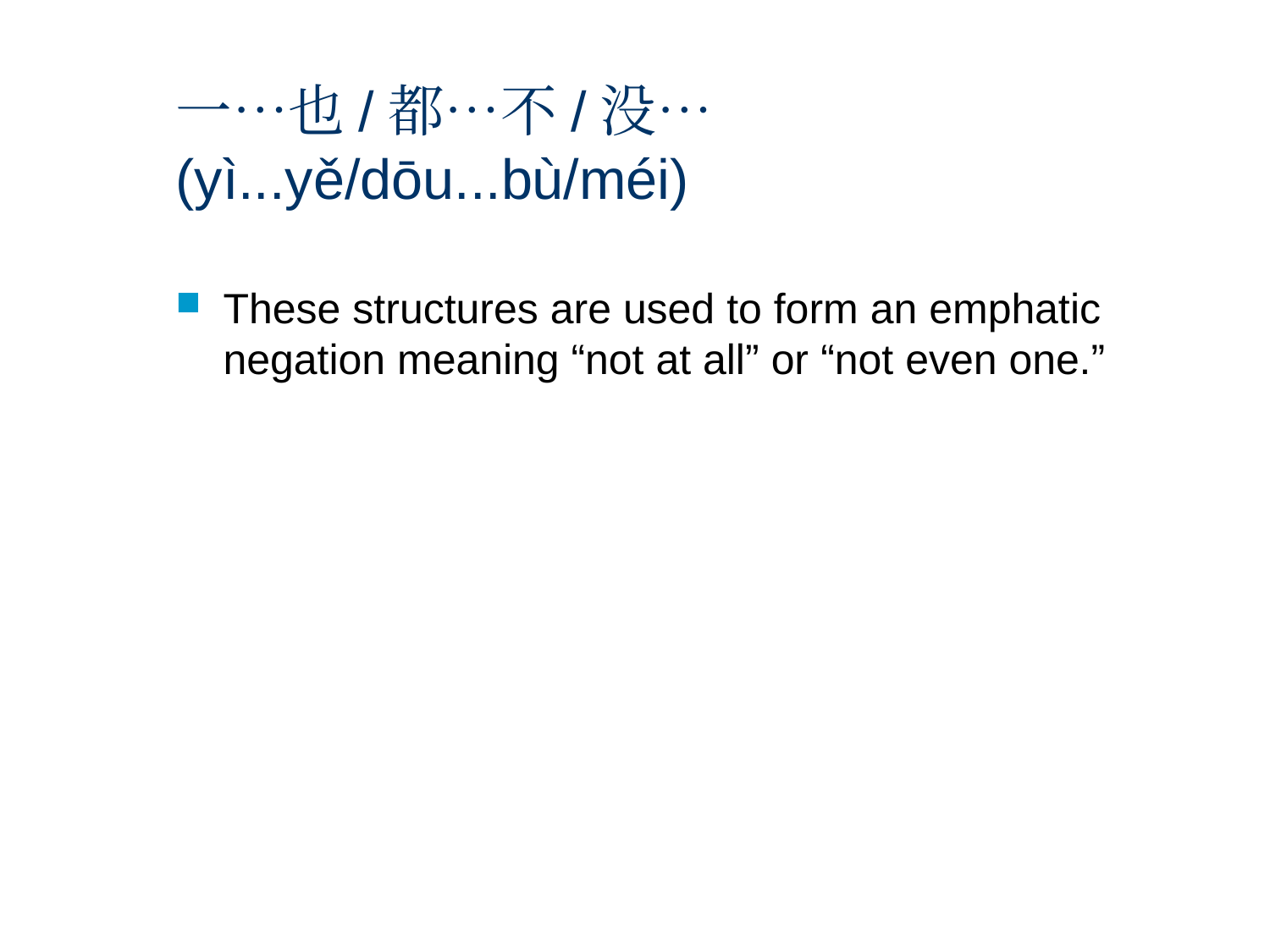

# 一…也/都…不/没… (yì...yě/dōu...bù/méi)
These structures are used to form an emphatic negation meaning “not at all” or “not even one.”